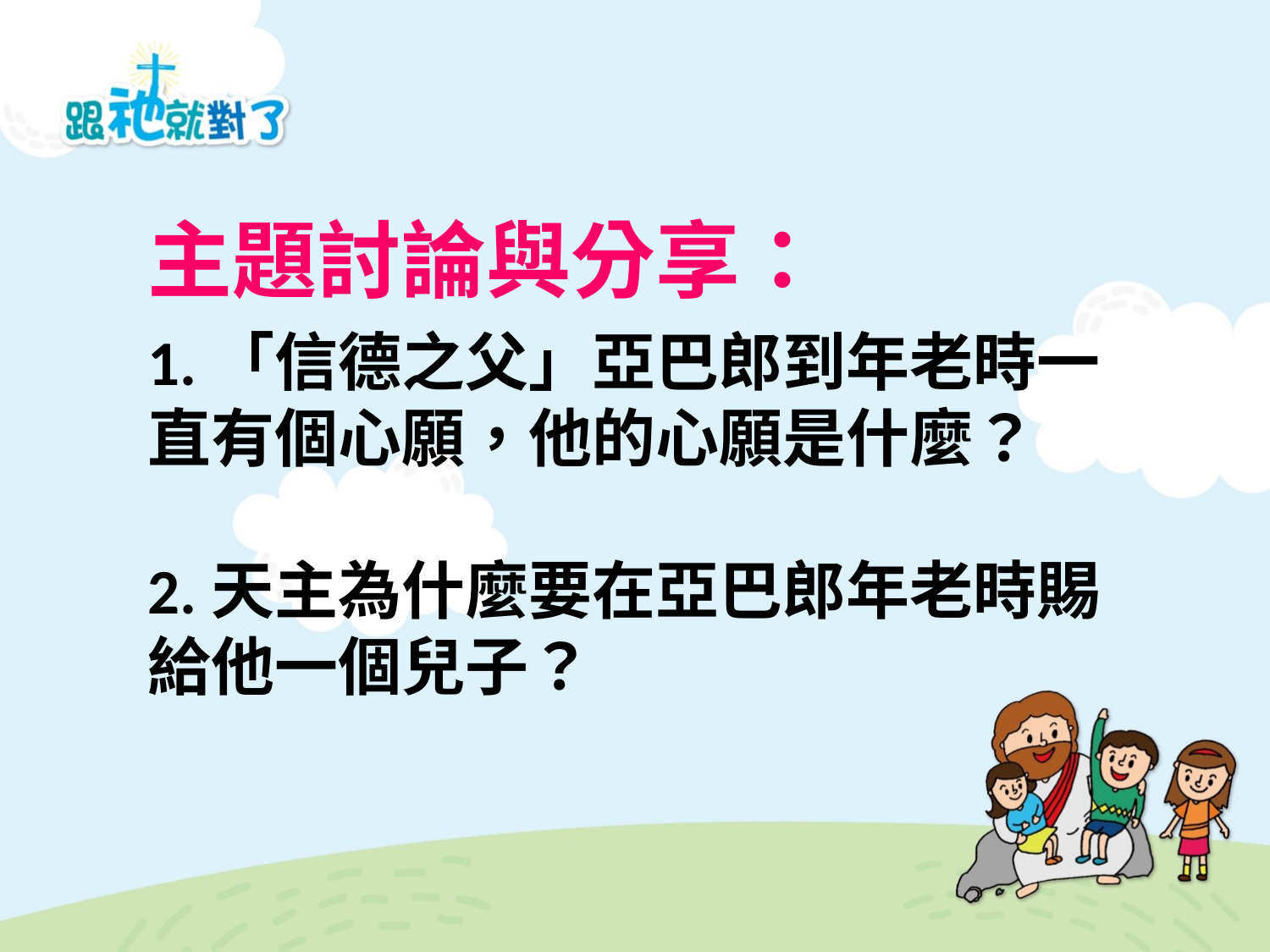

主題討論與分享：
1.「信德之父」亞巴郎到年老時一直有個心願，他的心願是什麼？

2.天主為什麼要在亞巴郎年老時賜給他一個兒子？